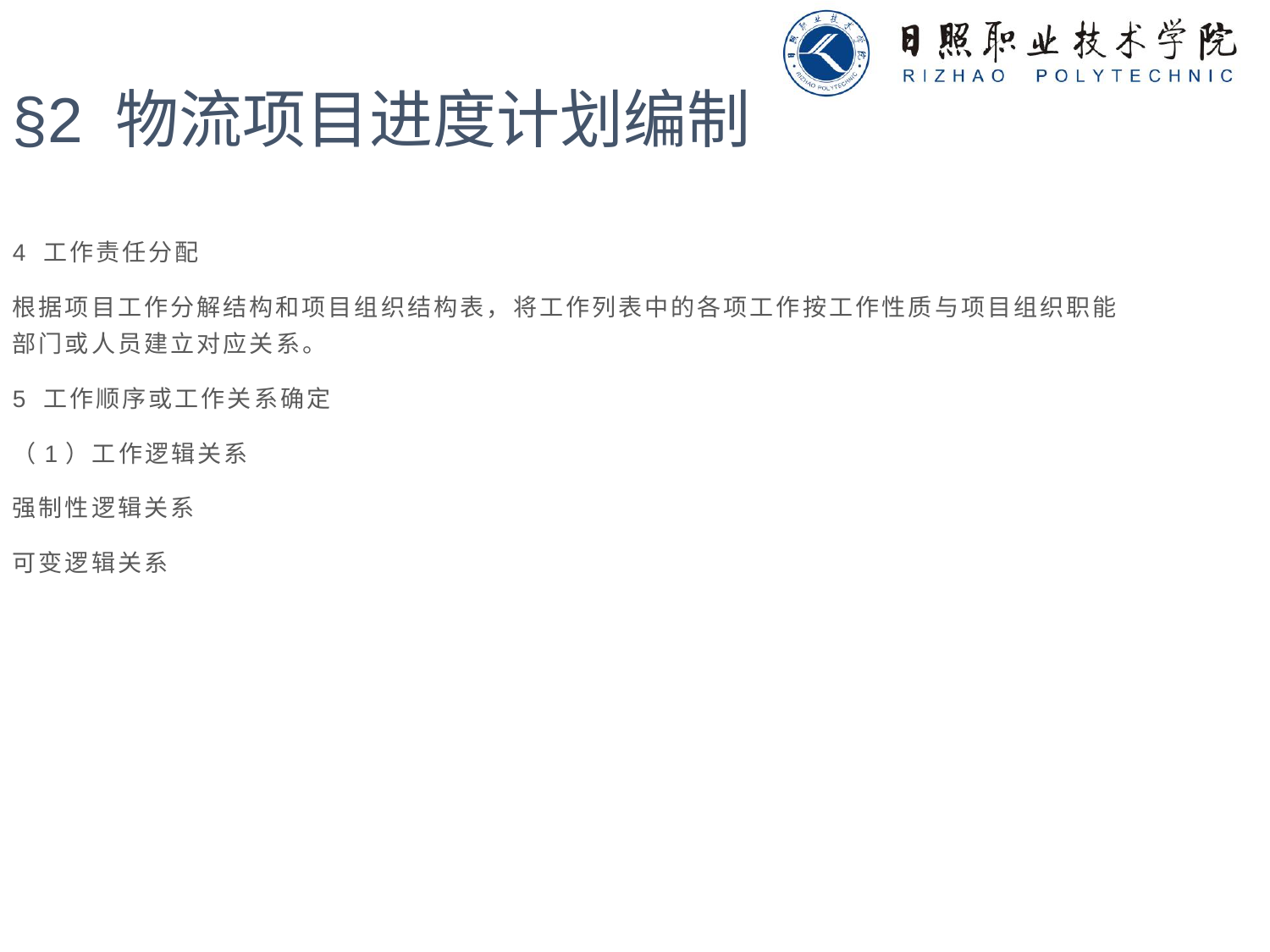

§2 物流项目进度计划编制
4 工作责任分配
根据项目工作分解结构和项目组织结构表，将工作列表中的各项工作按工作性质与项目组织职能部门或人员建立对应关系。
5 工作顺序或工作关系确定
（1）工作逻辑关系
强制性逻辑关系
可变逻辑关系